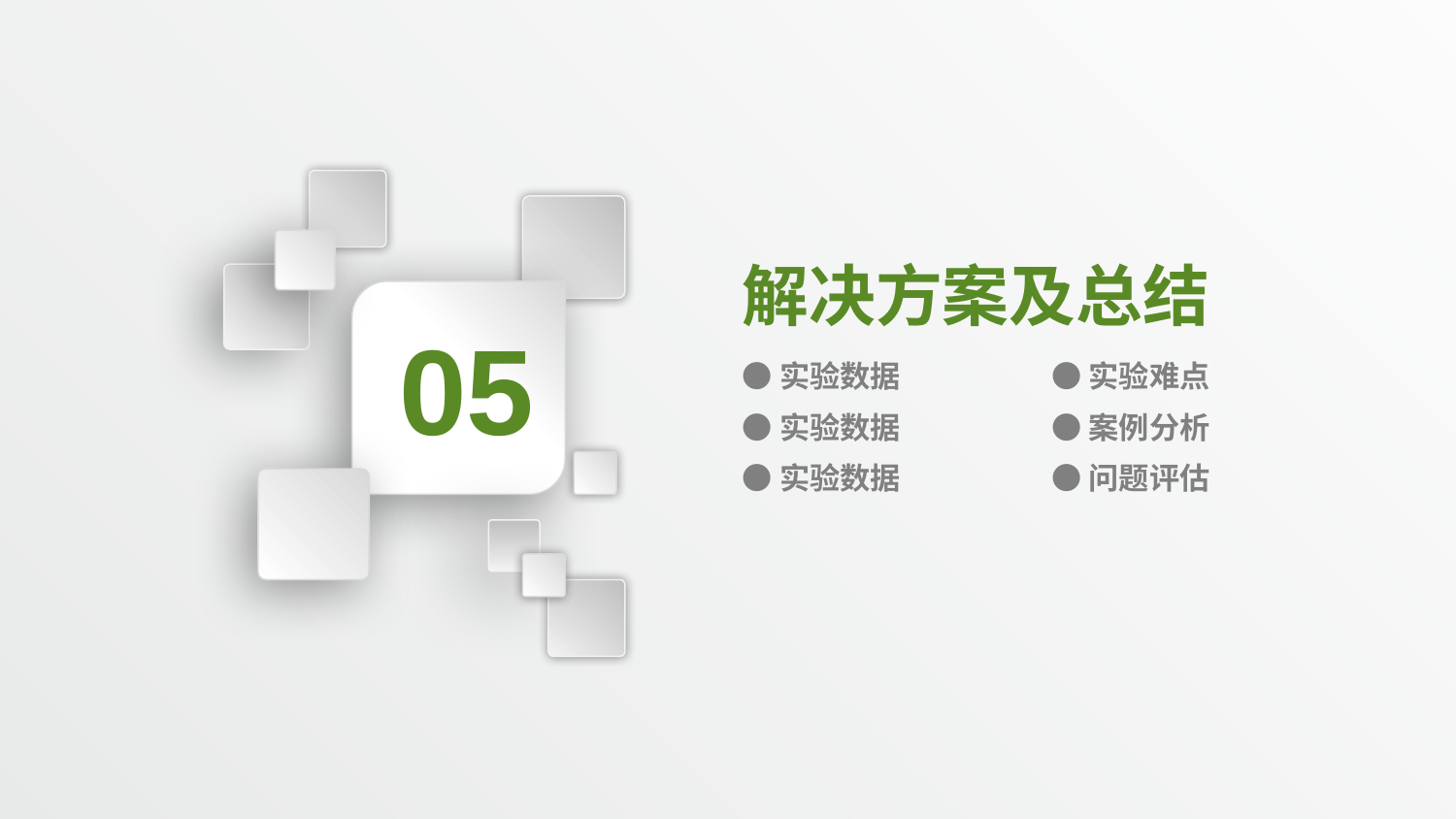

解决方案及总结

05
●实验数据
●实验难点
●实验数据
●案例分析

●实验数据
●问题评估